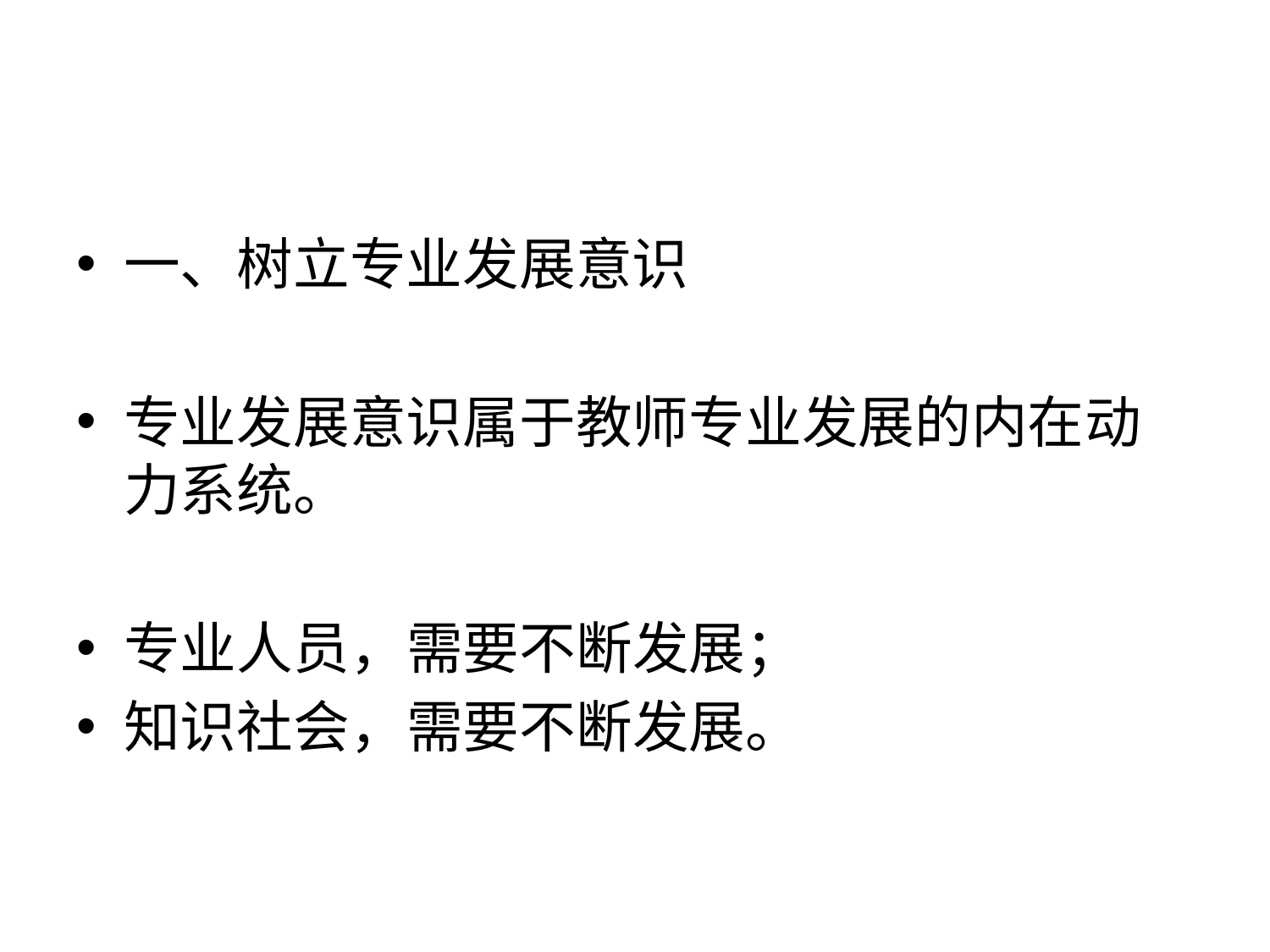

#
一、树立专业发展意识

专业发展意识属于教师专业发展的内在动力系统。

专业人员，需要不断发展；
知识社会，需要不断发展。